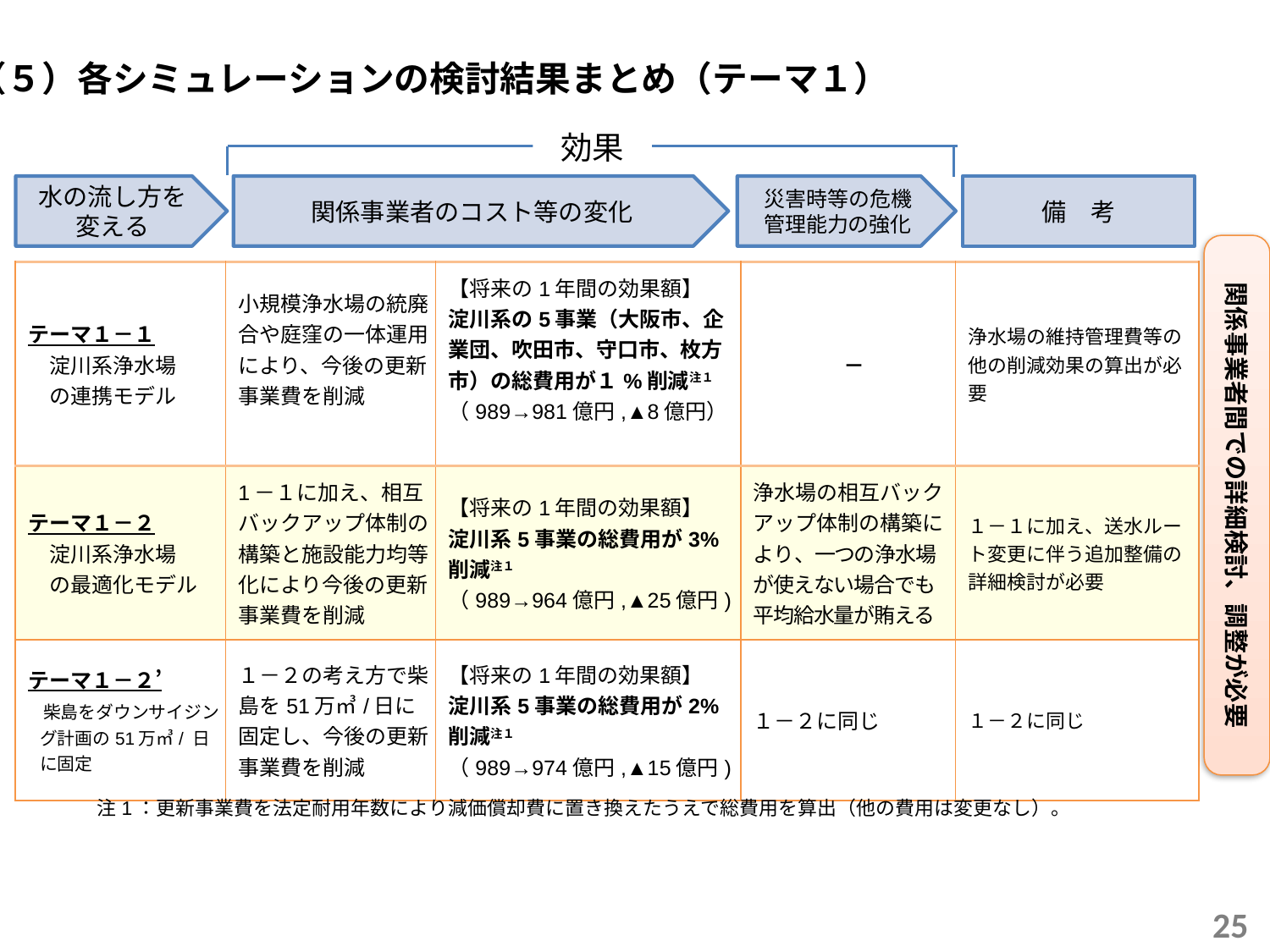

（５）各シミュレーションの検討結果まとめ（テーマ１）
効果
|  |  |  |  |  |
| --- | --- | --- | --- | --- |
| テーマ１－１ 　淀川系浄水場 　の連携モデル | 小規模浄水場の統廃合や庭窪の一体運用により、今後の更新事業費を削減 | 【将来の1年間の効果額】 淀川系の5事業（大阪市、企業団、吹田市、守口市、枚方市）の総費用が１%削減注１ （989→981億円,▲8億円） | － | 浄水場の維持管理費等の他の削減効果の算出が必要 |
| テーマ１－２ 　淀川系浄水場 　の最適化モデル | 1－１に加え、相互バックアップ体制の構築と施設能力均等化により今後の更新事業費を削減 | 【将来の1年間の効果額】 淀川系5事業の総費用が3%削減注１ （989→964億円,▲25億円) | 浄水場の相互バックアップ体制の構築により、一つの浄水場が使えない場合でも平均給水量が賄える | １－１に加え、送水ルート変更に伴う追加整備の詳細検討が必要 |
| テーマ１－２’ 柴島をダウンサイジング計画の51万㎥/ 日に固定 | １－２の考え方で柴島を51万㎥/日に固定し、今後の更新事業費を削減 | 【将来の1年間の効果額】 淀川系5事業の総費用が2%削減注１ （989→974億円,▲15億円) | １－２に同じ | １－２に同じ |
水の流し方を
変える
関係事業者のコスト等の変化
災害時等の危機
管理能力の強化
備　考
関係事業者間での詳細検討、調整が必要
注1：更新事業費を法定耐用年数により減価償却費に置き換えたうえで総費用を算出（他の費用は変更なし）。
25